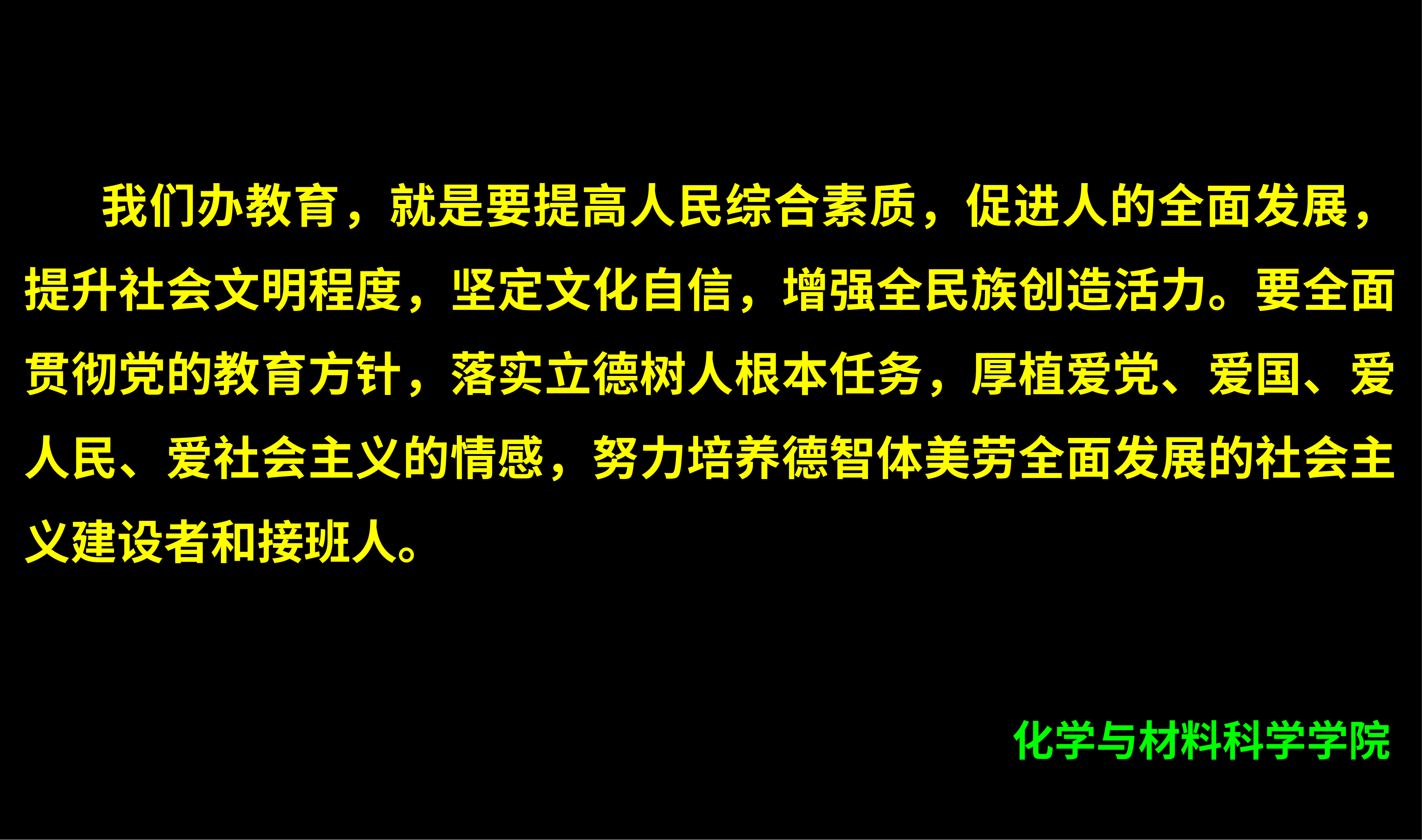

我们办教育，就是要提高人民综合素质，促进人的全面发展，提升社会文明程度，坚定文化自信，增强全民族创造活力。要全面贯彻党的教育方针，落实立德树人根本任务，厚植爱党、爱国、爱人民、爱社会主义的情感，努力培养德智体美劳全面发展的社会主义建设者和接班人。
化学与材料科学学院